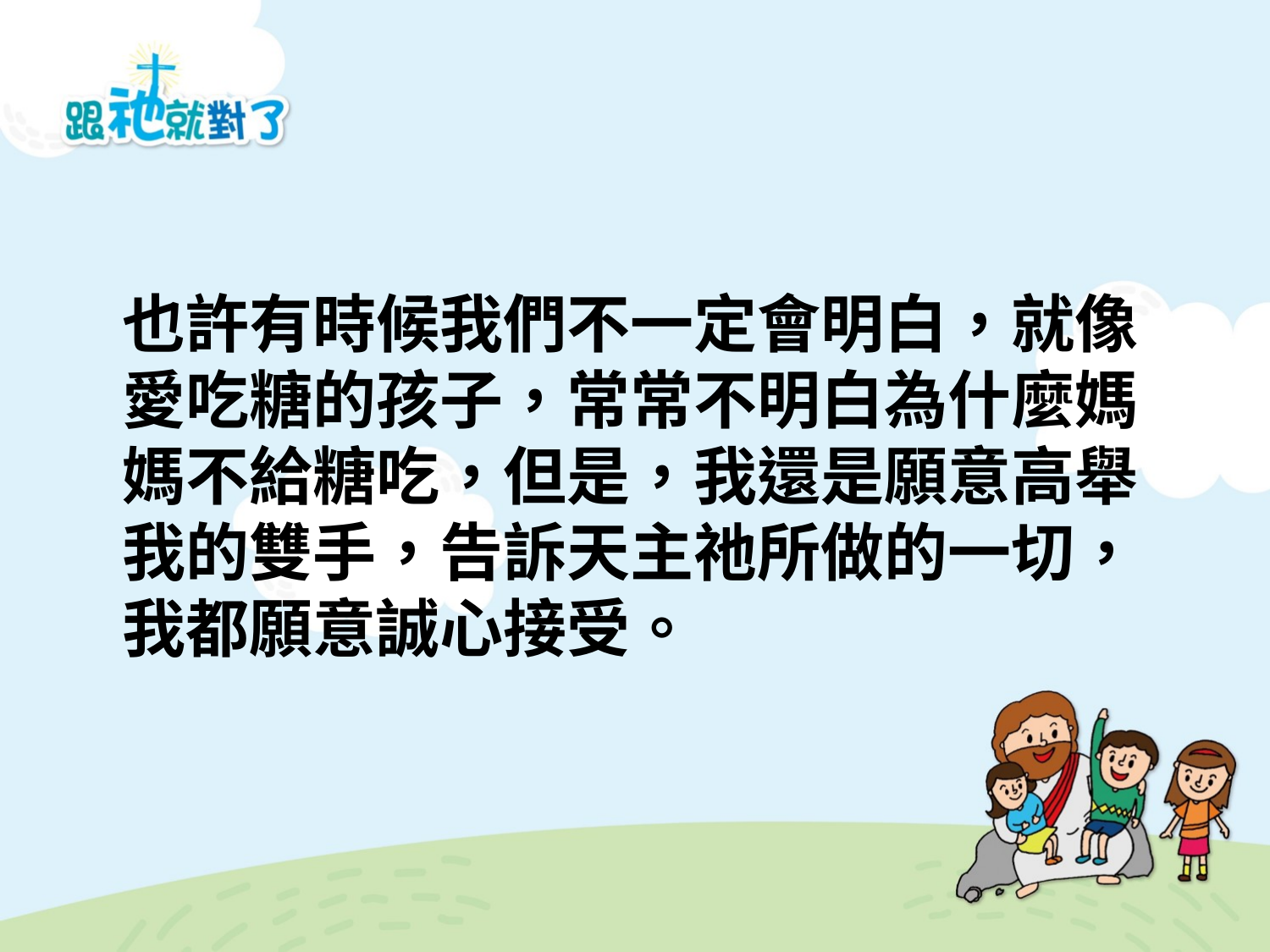

也許有時候我們不一定會明白，就像愛吃糖的孩子，常常不明白為什麼媽媽不給糖吃，但是，我還是願意高舉我的雙手，告訴天主祂所做的一切，我都願意誠心接受。